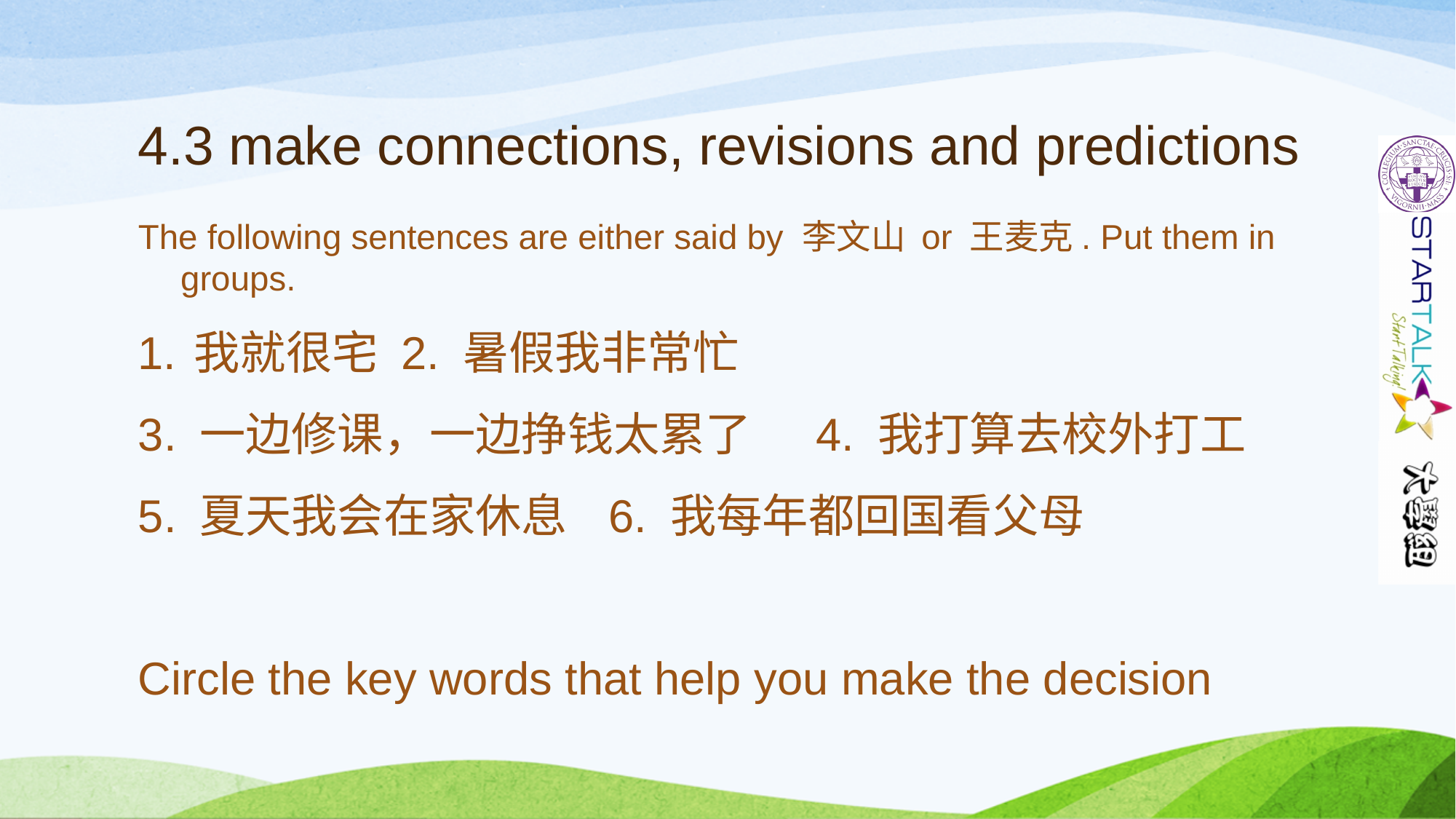

# 4.3 make connections, revisions and predictions
The following sentences are either said by 李文山 or 王麦克. Put them in groups.
我就很宅				2. 暑假我非常忙
3. 一边修课，一边挣钱太累了	4. 我打算去校外打工
5. 夏天我会在家休息			6. 我每年都回国看父母

Circle the key words that help you make the decision